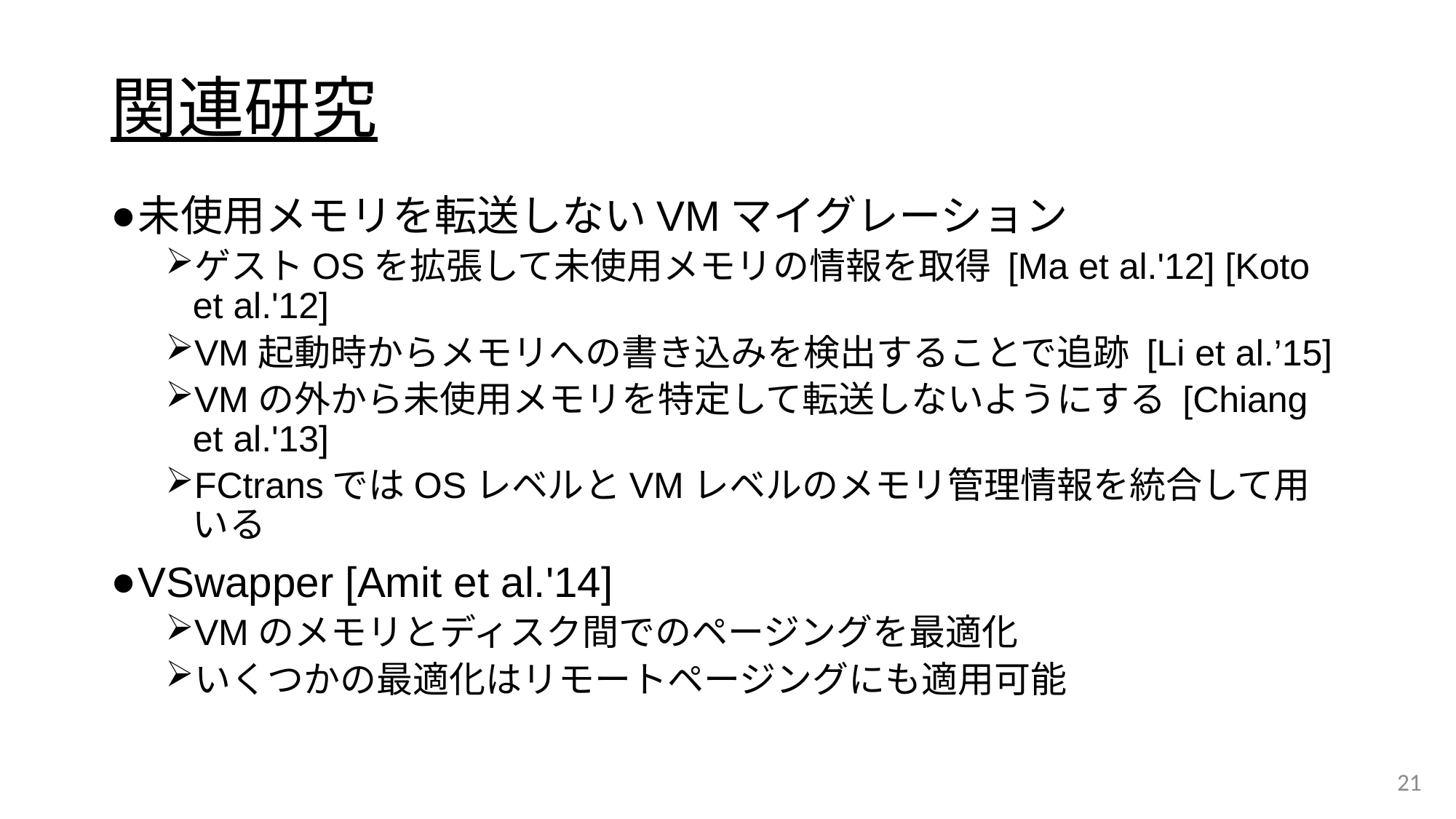

# 関連研究
未使用メモリを転送しないVMマイグレーション
ゲストOSを拡張して未使用メモリの情報を取得 [Ma et al.'12] [Koto et al.'12]
VM起動時からメモリへの書き込みを検出することで追跡 [Li et al.’15]
VMの外から未使用メモリを特定して転送しないようにする [Chiang et al.'13]
FCtransではOSレベルとVMレベルのメモリ管理情報を統合して用いる
VSwapper [Amit et al.'14]
VMのメモリとディスク間でのページングを最適化
いくつかの最適化はリモートページングにも適用可能

21